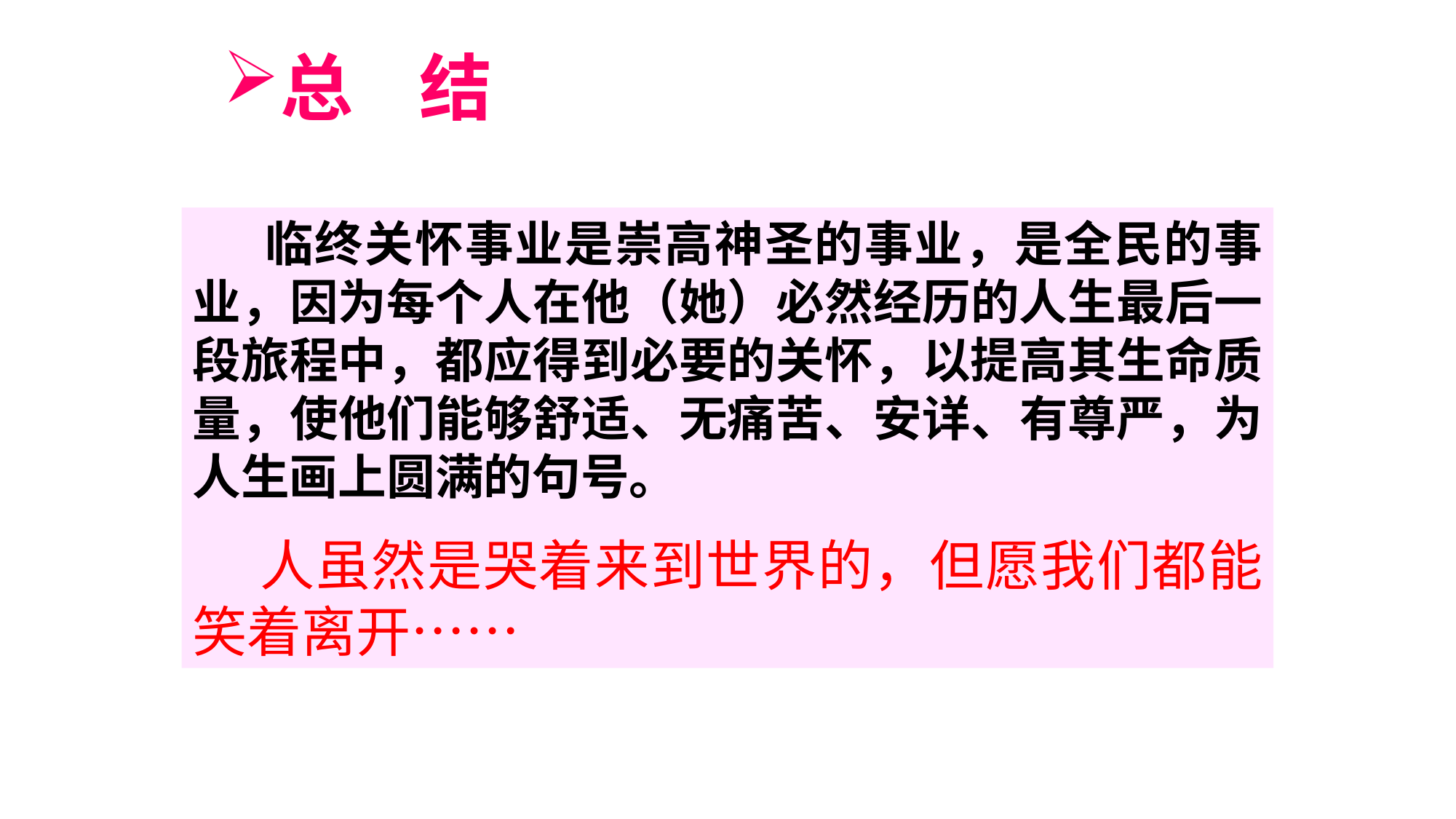

总    结
     临终关怀事业是崇高神圣的事业，是全民的事业，因为每个人在他（她）必然经历的人生最后一段旅程中，都应得到必要的关怀，以提高其生命质量，使他们能够舒适、无痛苦、安详、有尊严，为人生画上圆满的句号。
    人虽然是哭着来到世界的，但愿我们都能笑着离开……